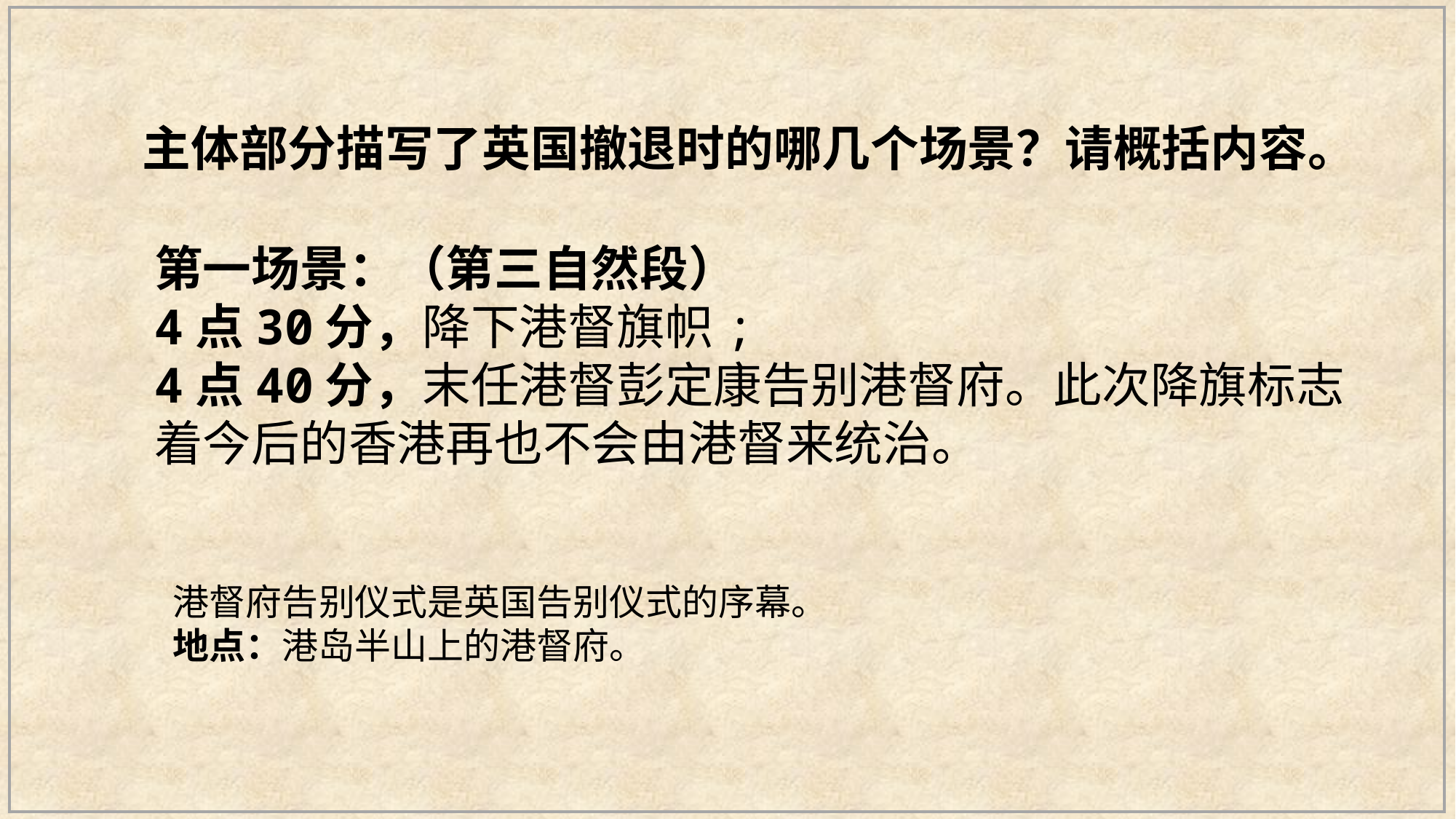

主体部分描写了英国撤退时的哪几个场景？请概括内容。
第一场景：（第三自然段）
4点30分，降下港督旗帜;
4点40分，末任港督彭定康告别港督府。此次降旗标志着今后的香港再也不会由港督来统治。
港督府告别仪式是英国告别仪式的序幕。
地点：港岛半山上的港督府。